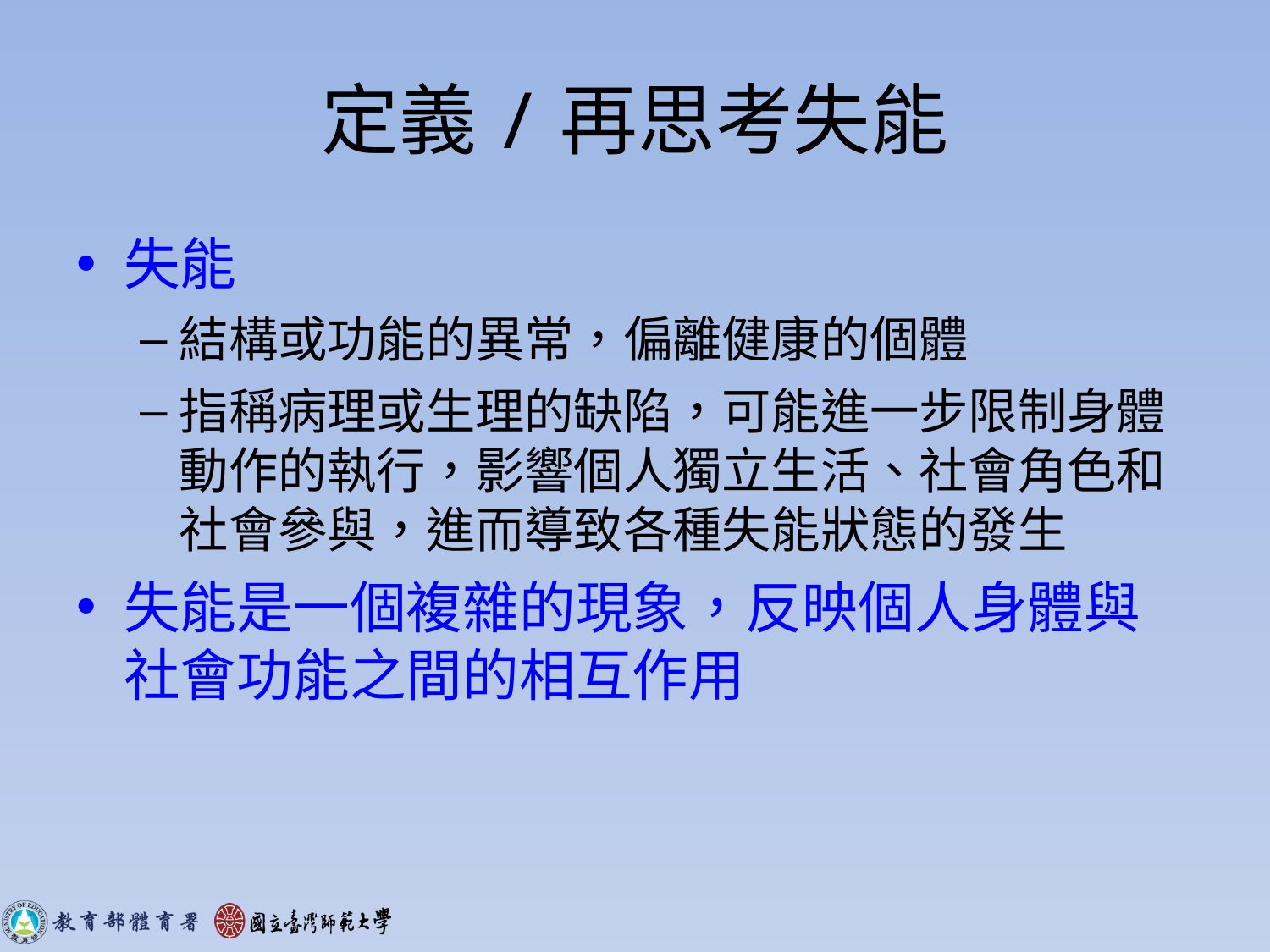

# 定義/再思考失能
失能
結構或功能的異常，偏離健康的個體
指稱病理或生理的缺陷，可能進一步限制身體動作的執行，影響個人獨立生活、社會角色和社會參與，進而導致各種失能狀態的發生
失能是一個複雜的現象，反映個人身體與社會功能之間的相互作用